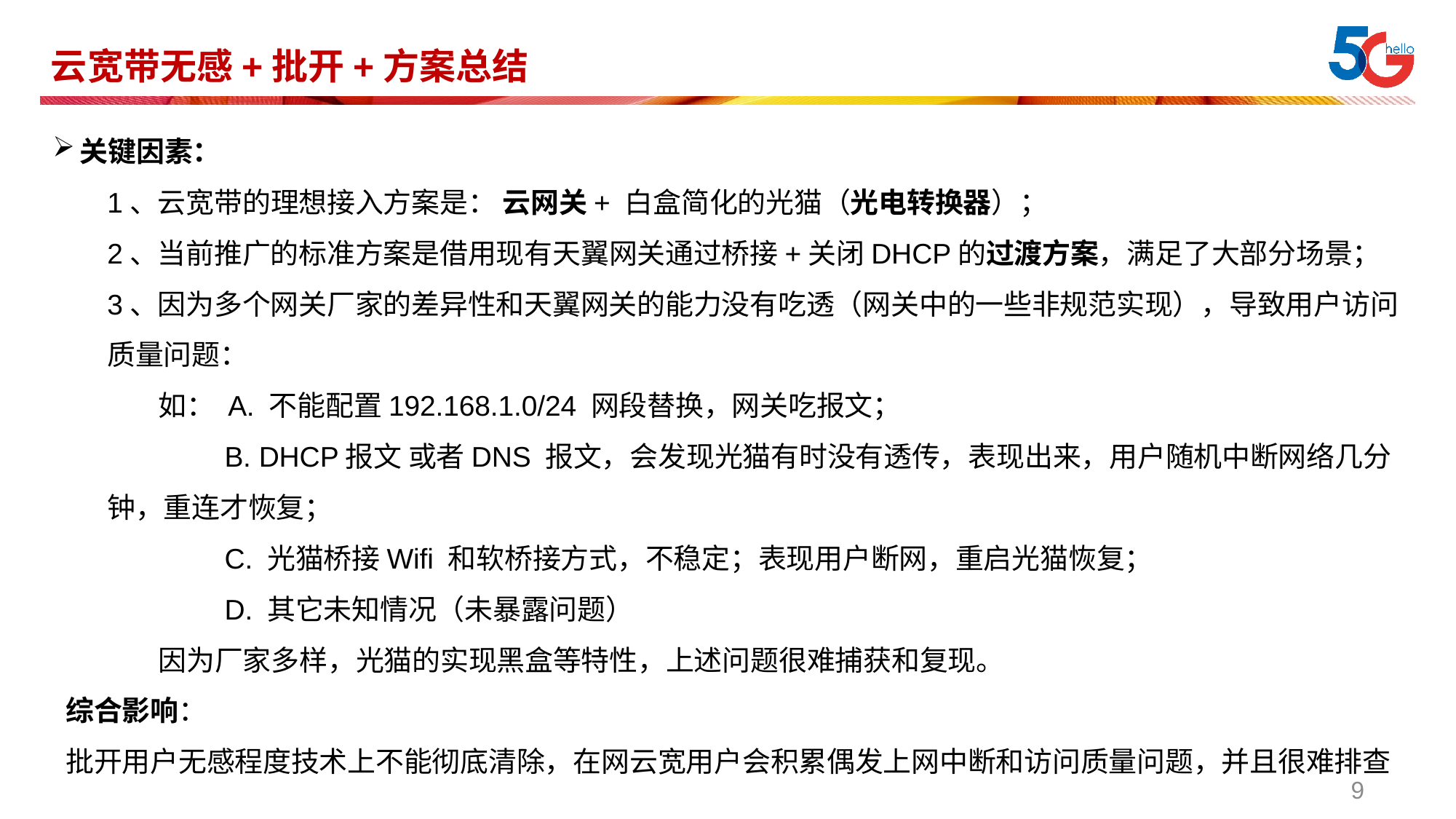

# 云宽带无感+批开+方案总结
关键因素：
1、云宽带的理想接入方案是： 云网关+ 白盒简化的光猫（光电转换器）；
2、当前推广的标准方案是借用现有天翼网关通过桥接+关闭DHCP的过渡方案，满足了大部分场景；
3、因为多个网关厂家的差异性和天翼网关的能力没有吃透（网关中的一些非规范实现），导致用户访问质量问题：
       如： A. 不能配置192.168.1.0/24 网段替换，网关吃报文；
               B. DHCP报文 或者DNS 报文，会发现光猫有时没有透传，表现出来，用户随机中断网络几分钟，重连才恢复；
               C. 光猫桥接Wifi 和软桥接方式，不稳定；表现用户断网，重启光猫恢复；
               D. 其它未知情况（未暴露问题）
       因为厂家多样，光猫的实现黑盒等特性，上述问题很难捕获和复现。
 综合影响：
 批开用户无感程度技术上不能彻底清除，在网云宽用户会积累偶发上网中断和访问质量问题，并且很难排查